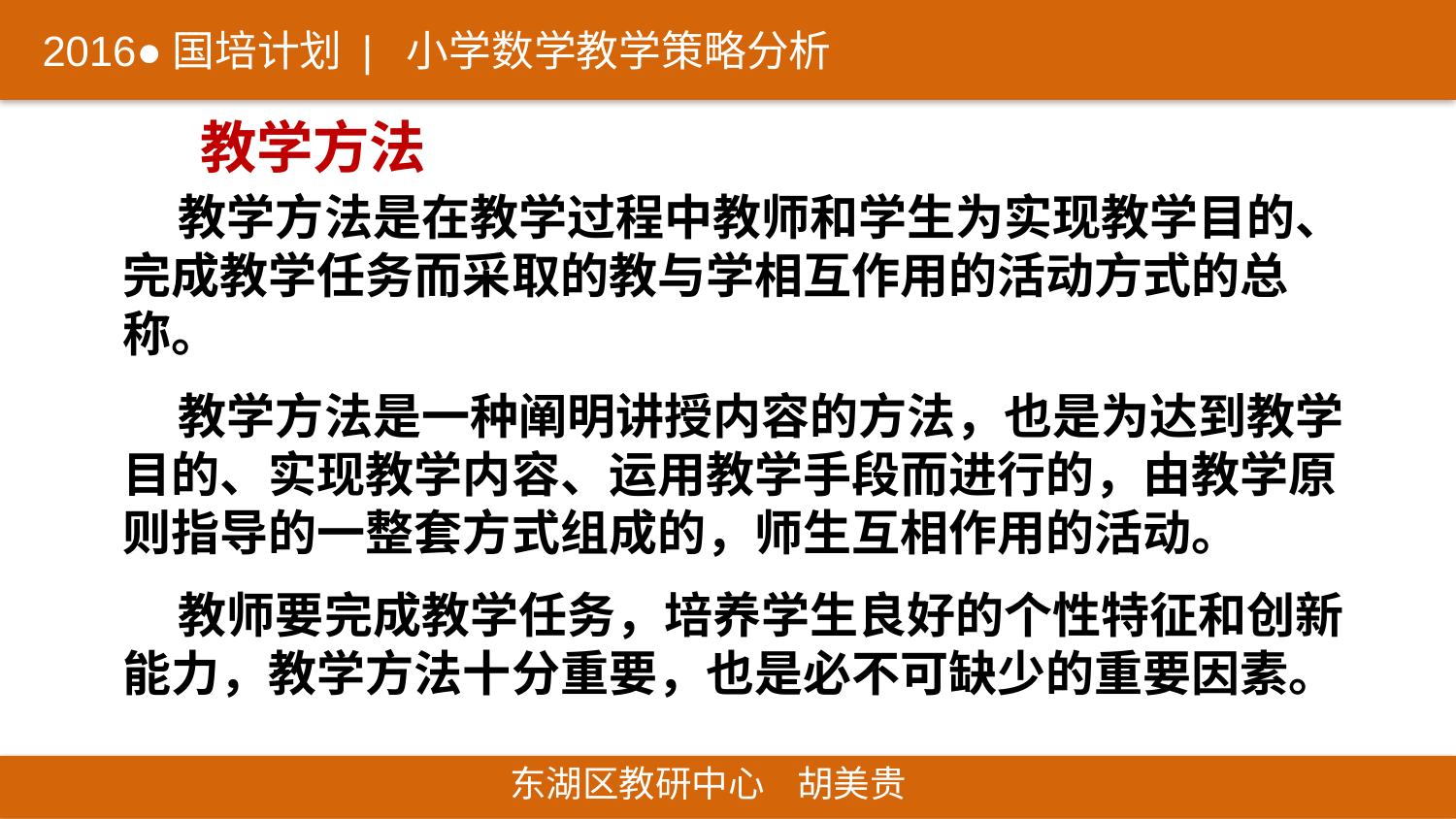

教学方法
    教学方法是在教学过程中教师和学生为实现教学目的、完成教学任务而采取的教与学相互作用的活动方式的总称。
    教学方法是一种阐明讲授内容的方法，也是为达到教学目的、实现教学内容、运用教学手段而进行的，由教学原则指导的一整套方式组成的，师生互相作用的活动。
    教师要完成教学任务，培养学生良好的个性特征和创新能力，教学方法十分重要，也是必不可缺少的重要因素。